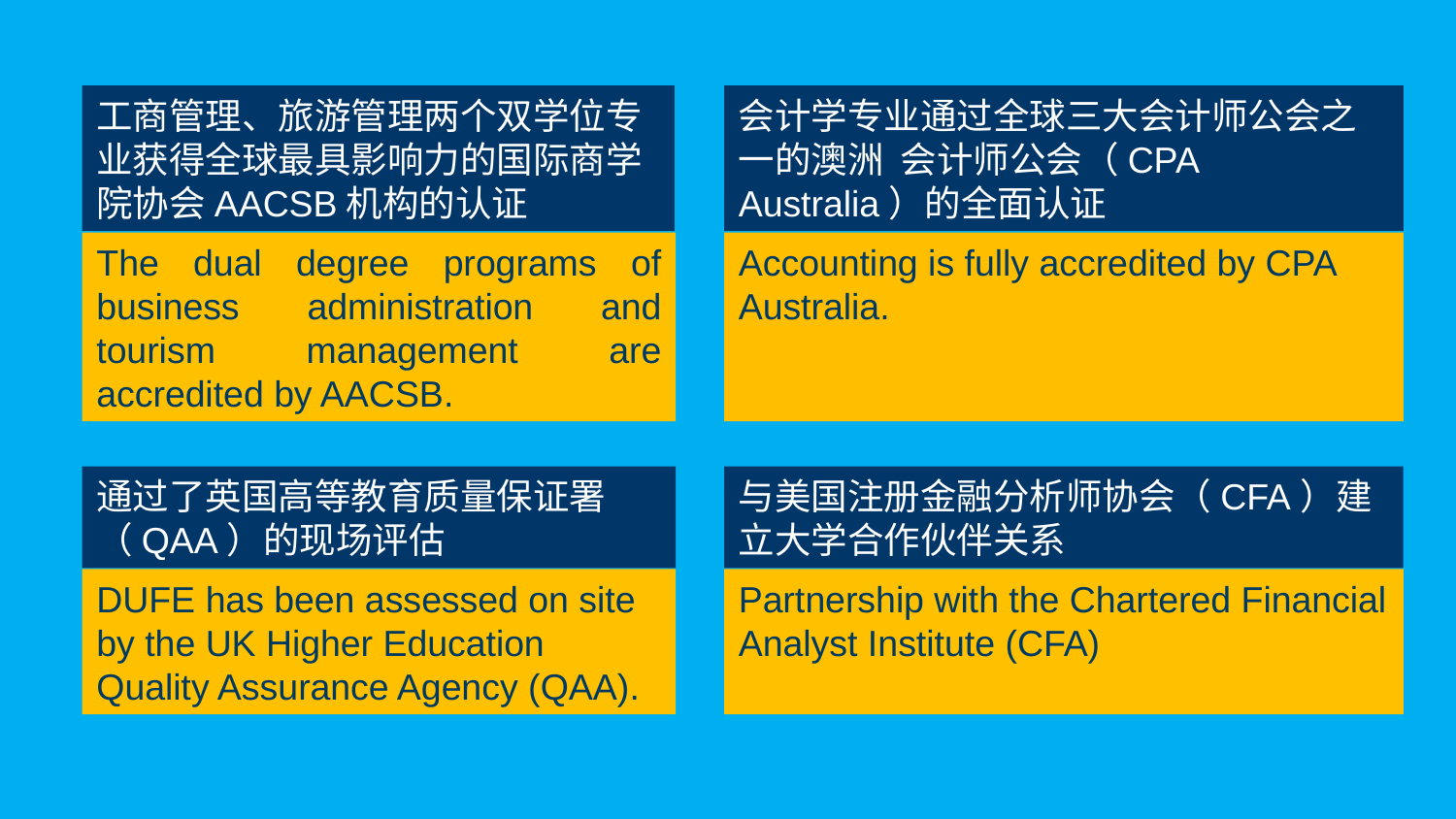

工商管理、旅游管理两个双学位专业获得全球最具影响力的国际商学院协会AACSB机构的认证
会计学专业通过全球三大会计师公会之一的澳洲  会计师公会（CPA Australia）的全面认证
The dual degree programs of business administration and tourism management are accredited by AACSB.
Accounting is fully accredited by CPA Australia.

通过了英国高等教育质量保证署（QAA）的现场评估
与美国注册金融分析师协会（CFA）建立大学合作伙伴关系
DUFE has been assessed on site by the UK Higher Education Quality Assurance Agency (QAA).
Partnership with the Chartered Financial Analyst Institute (CFA)